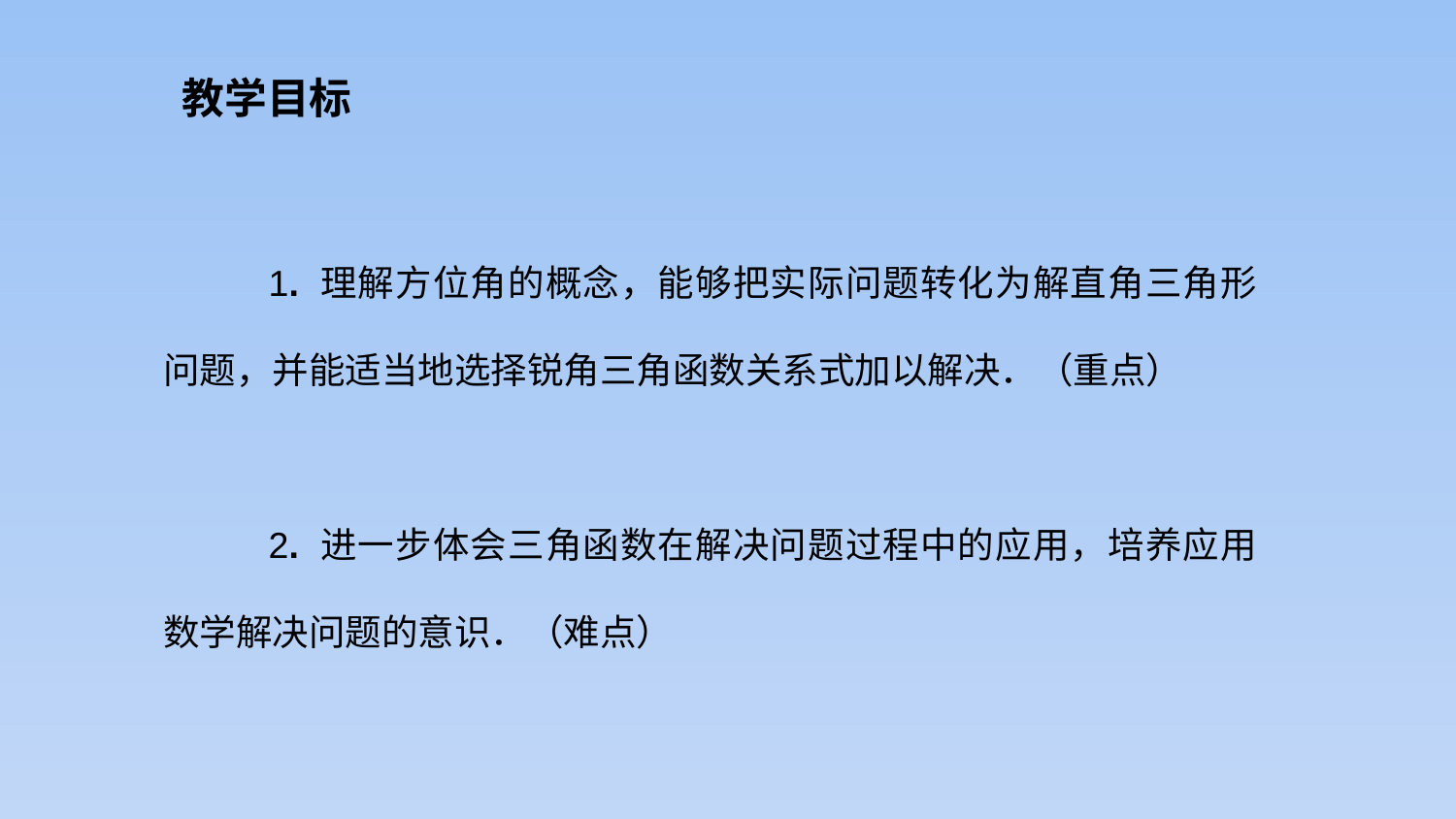

教学目标
1. 理解方位角的概念，能够把实际问题转化为解直角三角形问题，并能适当地选择锐角三角函数关系式加以解决．（重点）

2. 进一步体会三角函数在解决问题过程中的应用，培养应用数学解决问题的意识．（难点）